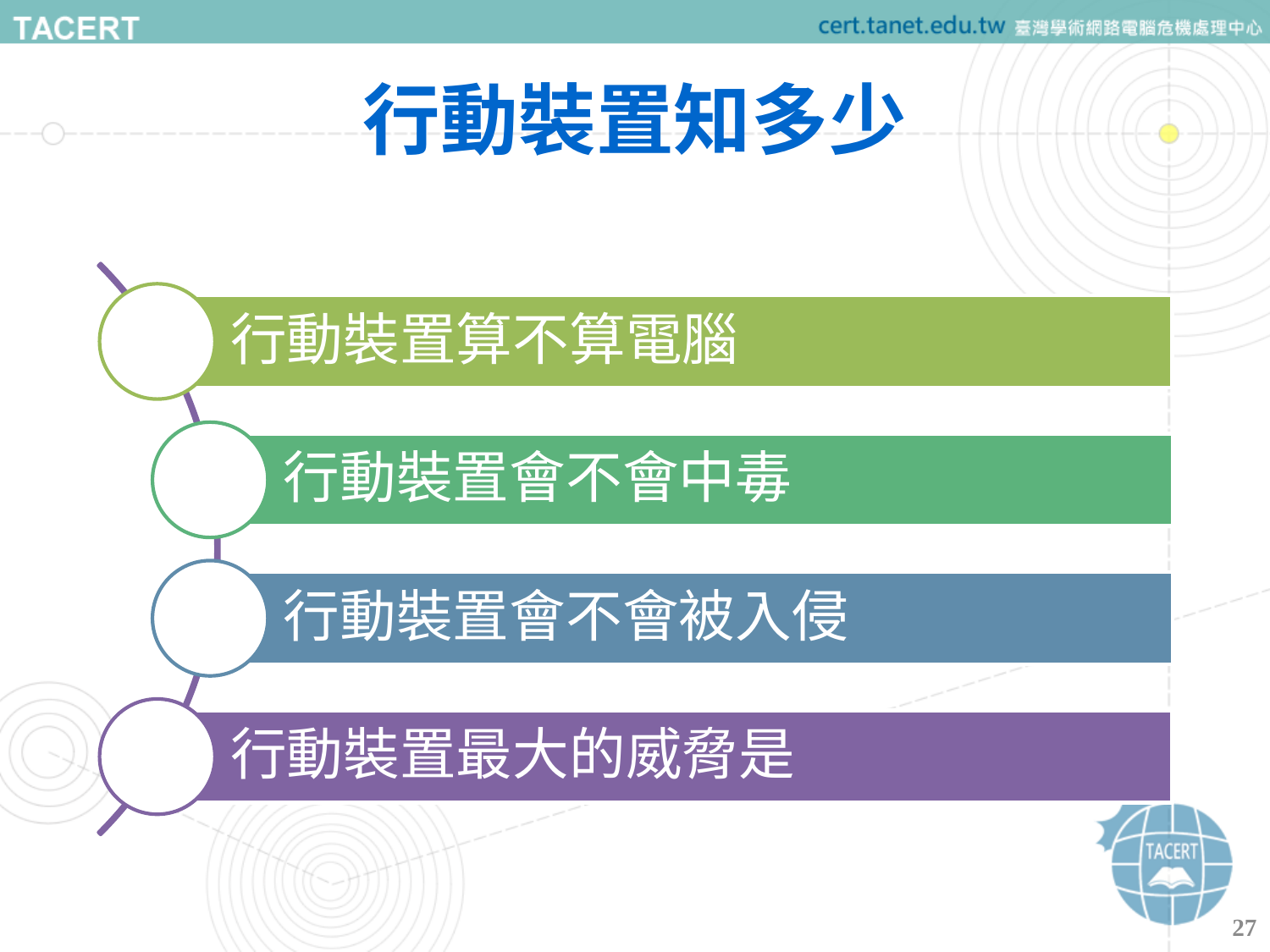

# 行動裝置知多少
行動裝置算不算電腦
行動裝置會不會中毒
行動裝置會不會被入侵
行動裝置最大的威脅是
27